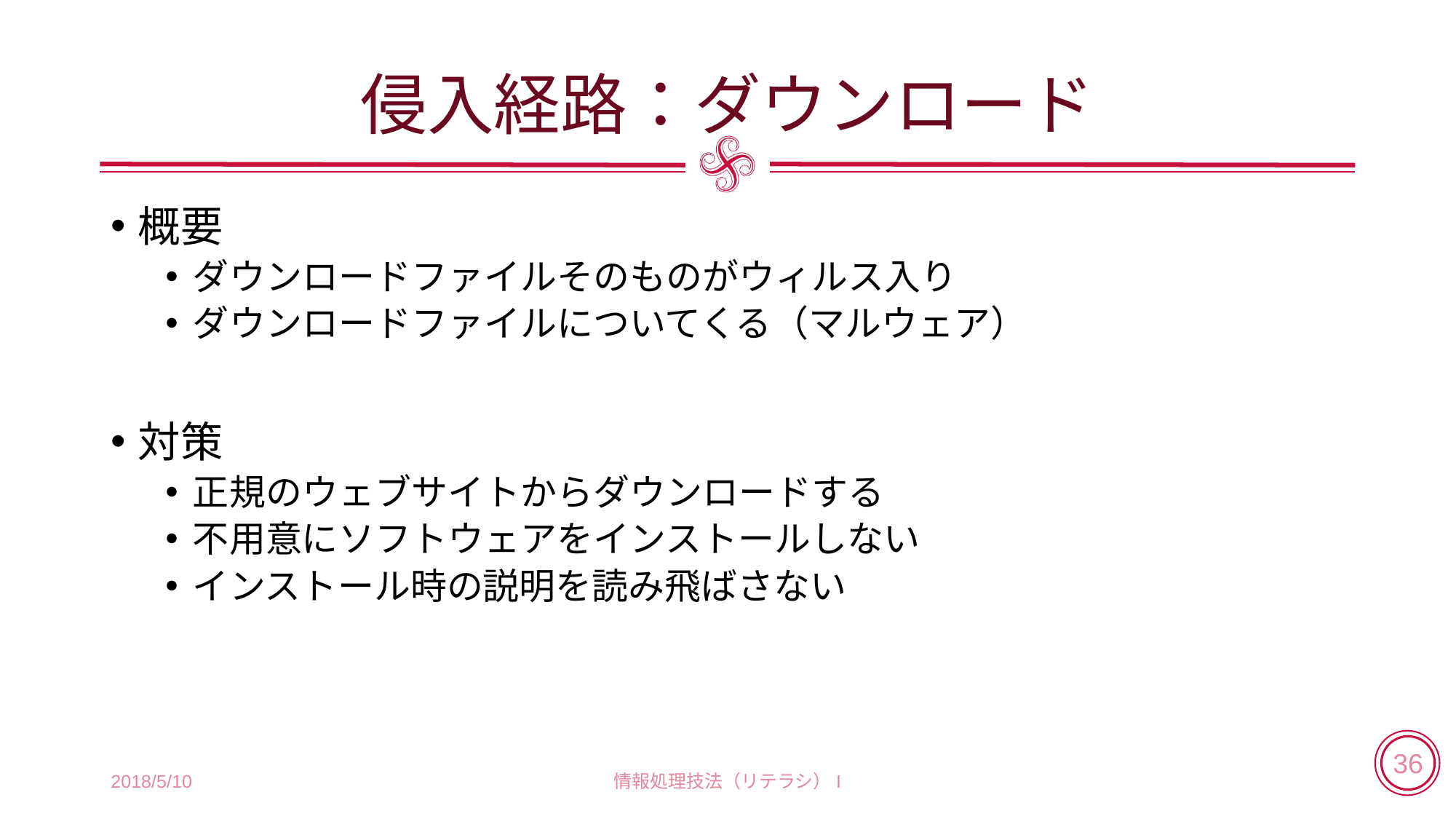

# 侵入経路：ダウンロード
概要
ダウンロードファイルそのものがウィルス入り
ダウンロードファイルについてくる（マルウェア）

対策
正規のウェブサイトからダウンロードする
不用意にソフトウェアをインストールしない
インストール時の説明を読み飛ばさない

2018/5/10
情報処理技法（リテラシ）I